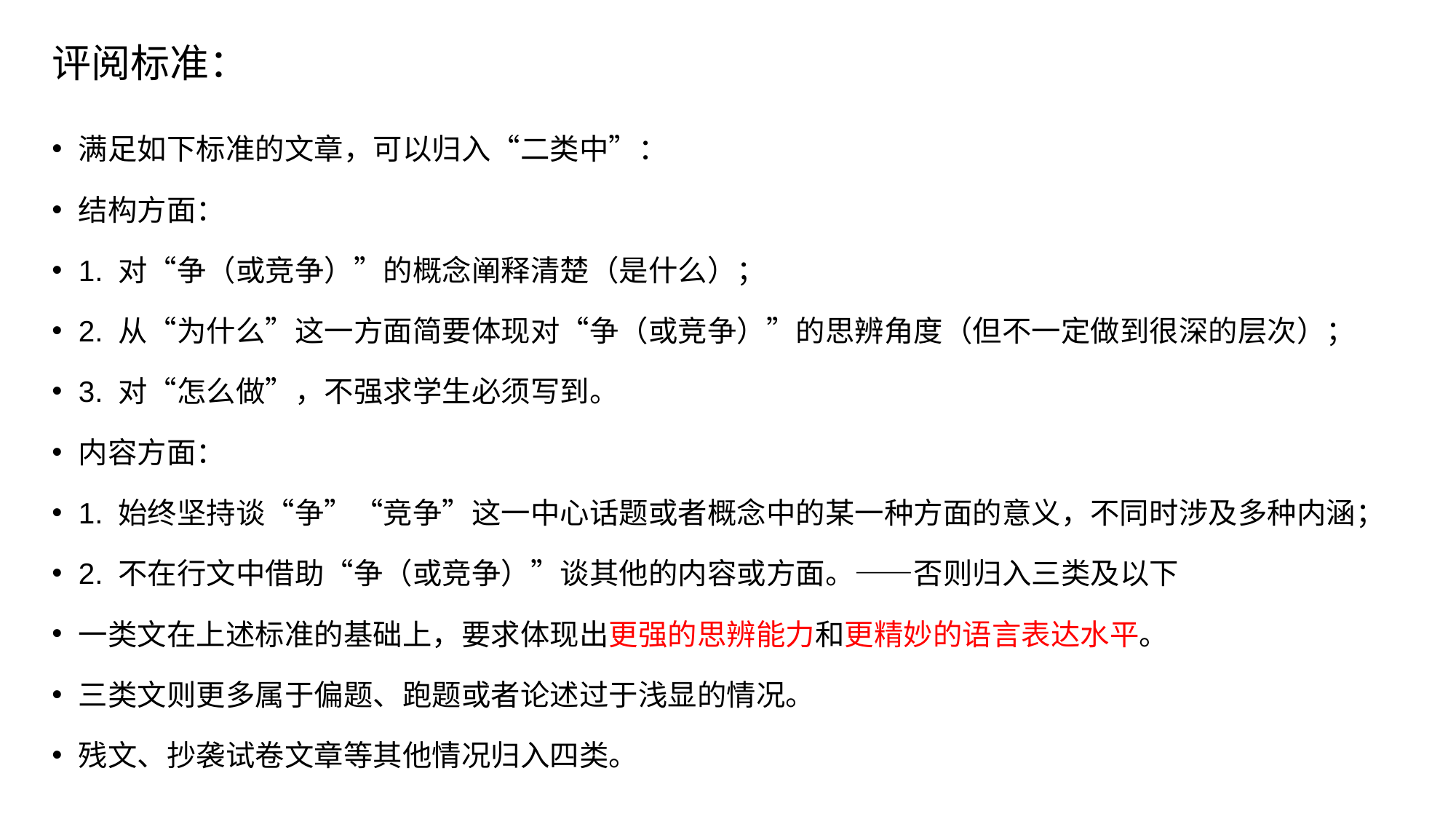

# 评阅标准：
满足如下标准的文章，可以归入“二类中”：
结构方面：
1. 对“争（或竞争）”的概念阐释清楚（是什么）；
2. 从“为什么”这一方面简要体现对“争（或竞争）”的思辨角度（但不一定做到很深的层次）；
3. 对“怎么做”，不强求学生必须写到。
内容方面：
1. 始终坚持谈“争”“竞争”这一中心话题或者概念中的某一种方面的意义，不同时涉及多种内涵；
2. 不在行文中借助“争（或竞争）”谈其他的内容或方面。——否则归入三类及以下
一类文在上述标准的基础上，要求体现出更强的思辨能力和更精妙的语言表达水平。
三类文则更多属于偏题、跑题或者论述过于浅显的情况。
残文、抄袭试卷文章等其他情况归入四类。